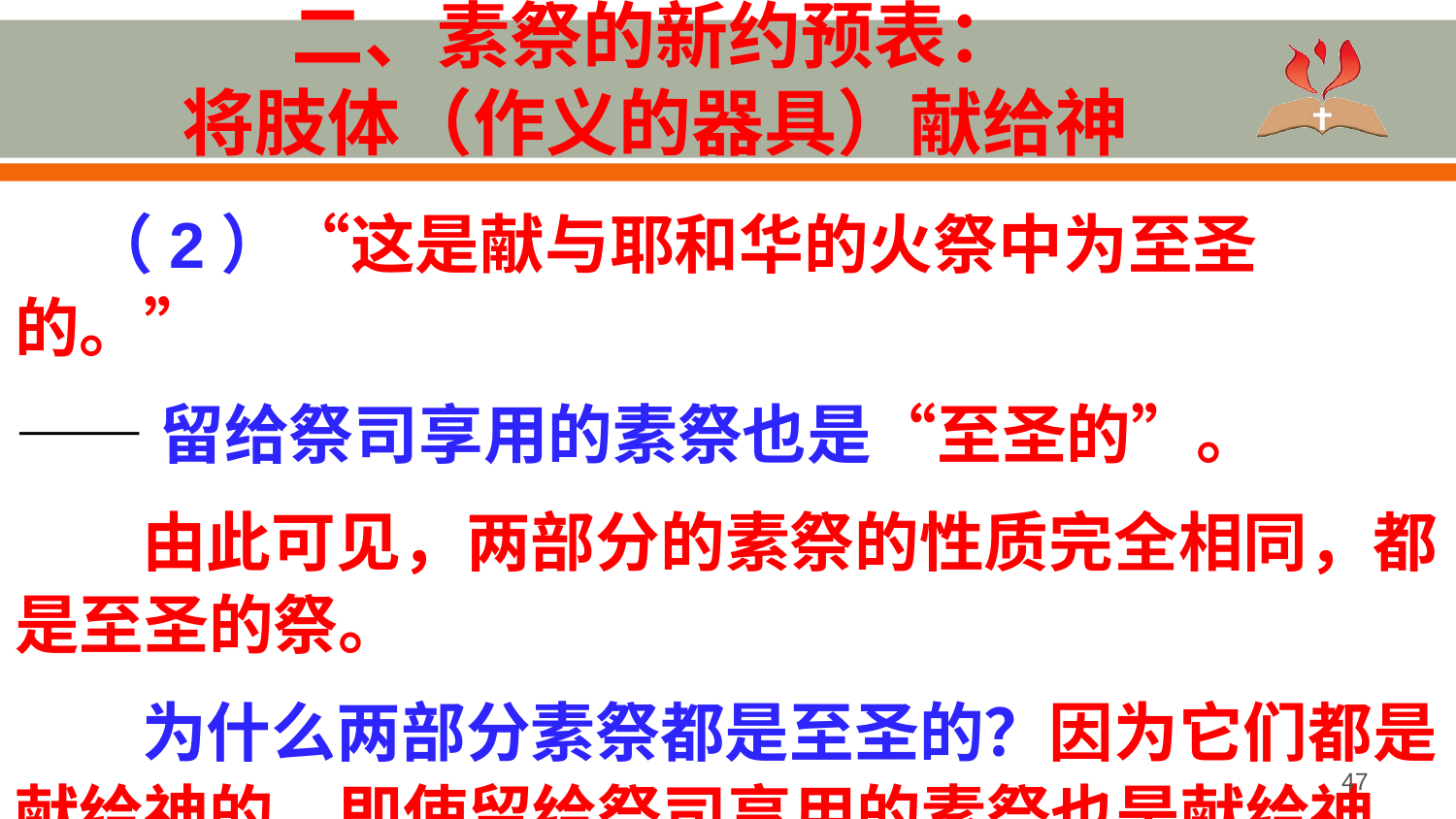

# 二、素祭的新约预表： 将肢体（作义的器具）献给神
    （2）“这是献与耶和华的火祭中为至圣的。”
——留给祭司享用的素祭也是“至圣的”。
由此可见，两部分的素祭的性质完全相同，都是至圣的祭。
为什么两部分素祭都是至圣的？因为它们都是献给神的。即使留给祭司享用的素祭也是献给神的。

47